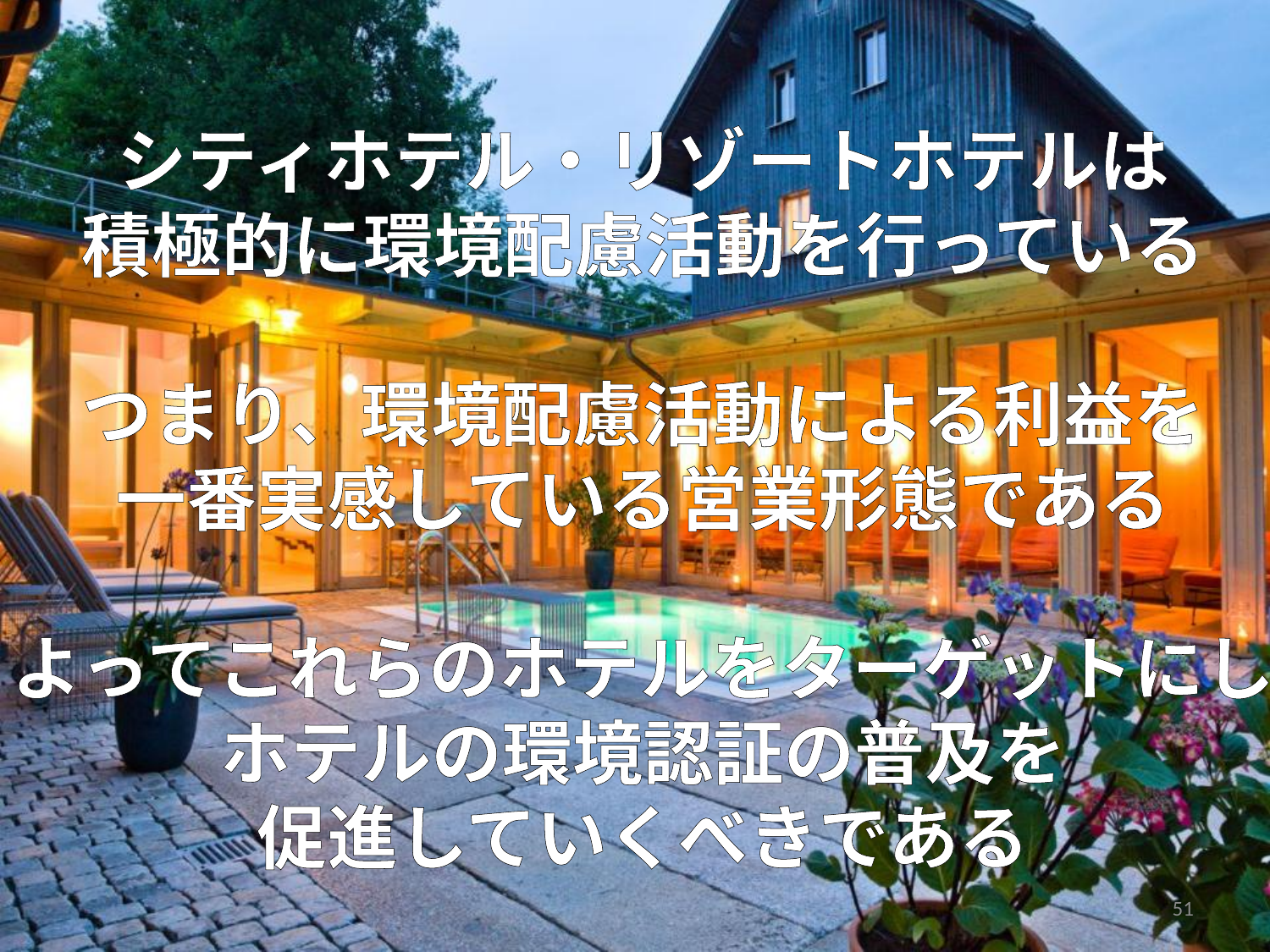

シティホテル・リゾートホテルは
積極的に環境配慮活動を行っている

つまり、環境配慮活動による利益を
一番実感している営業形態である

よってこれらのホテルをターゲットにし
ホテルの環境認証の普及を
促進していくべきである

51